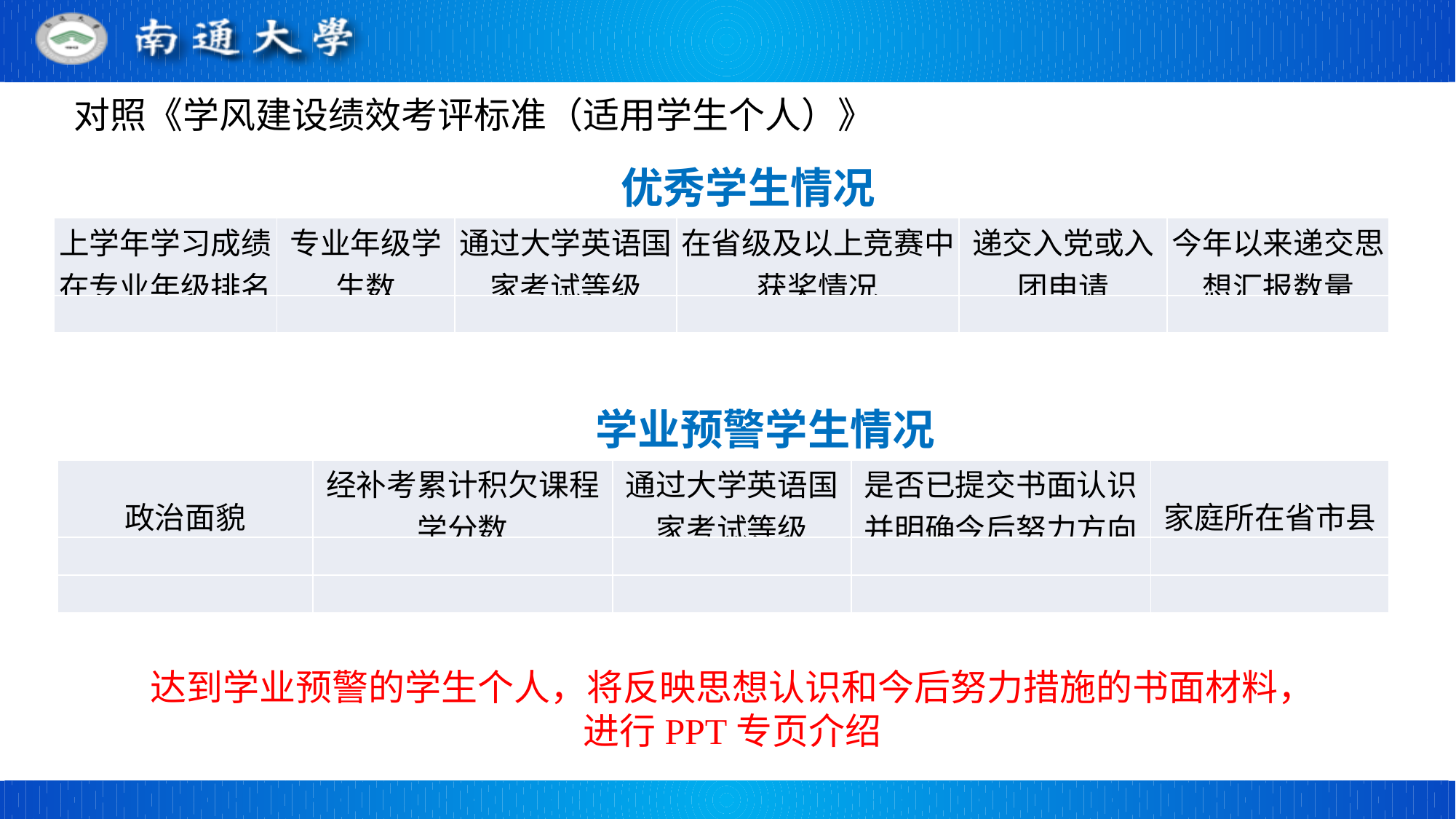

对照《学风建设绩效考评标准（适用学生个人）》
优秀学生情况
| 上学年学习成绩在专业年级排名 | 专业年级学生数 | 通过大学英语国家考试等级 | 在省级及以上竞赛中获奖情况 | 递交入党或入团申请 | 今年以来递交思想汇报数量 |
| --- | --- | --- | --- | --- | --- |
|  |  |  |  |  |  |
学业预警学生情况
| 政治面貌 | 经补考累计积欠课程学分数 | 通过大学英语国家考试等级 | 是否已提交书面认识并明确今后努力方向 | 家庭所在省市县 |
| --- | --- | --- | --- | --- |
|  |  |  |  |  |
|  |  |  |  |  |
达到学业预警的学生个人，将反映思想认识和今后努力措施的书面材料，
进行PPT专页介绍